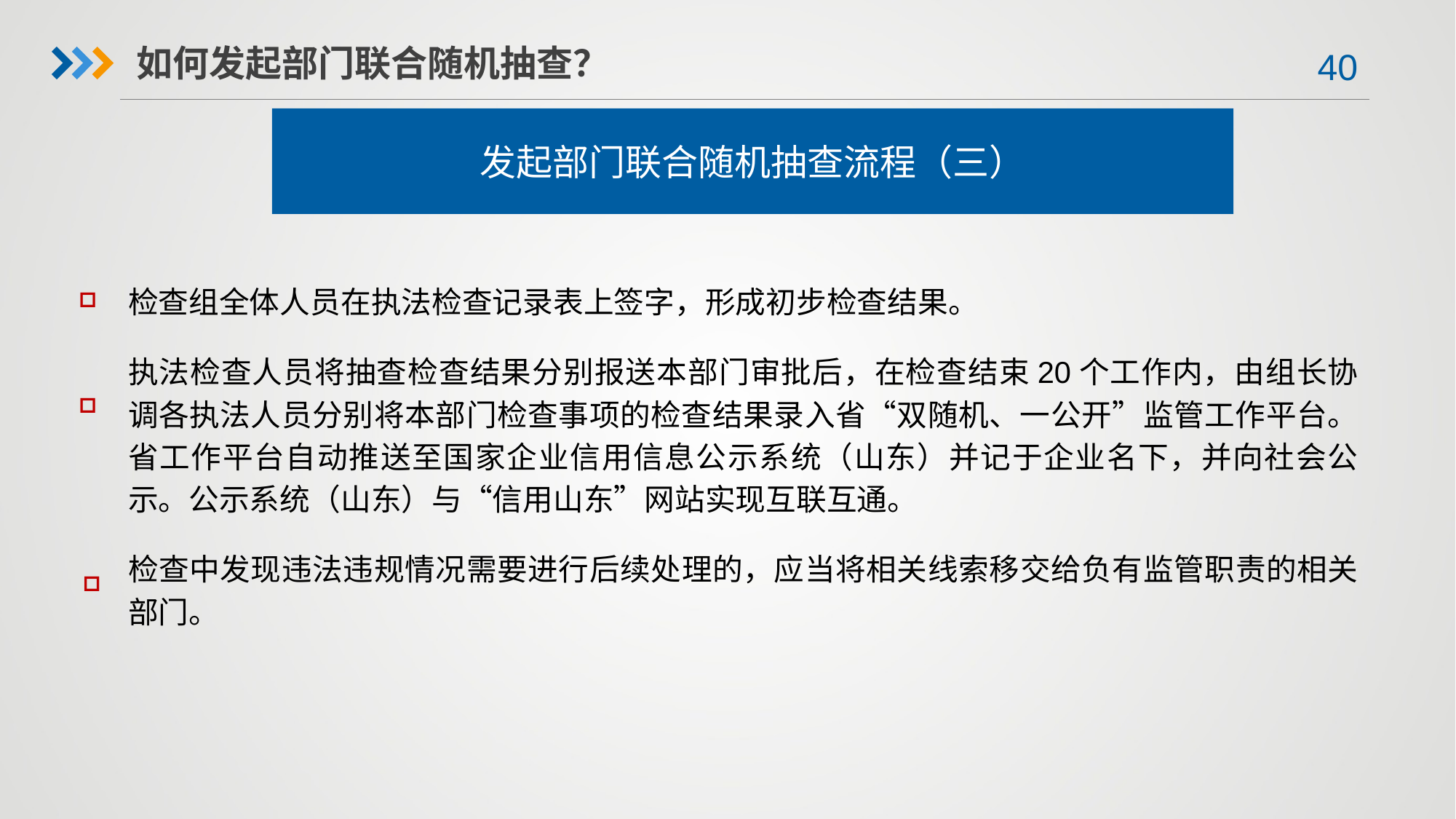

如何发起部门联合随机抽查？
发起部门联合随机抽查流程（三）
□
检查组全体人员在执法检查记录表上签字，形成初步检查结果。
执法检查人员将抽查检查结果分别报送本部门审批后，在检查结束20个工作内，由组长协调各执法人员分别将本部门检查事项的检查结果录入省“双随机、一公开”监管工作平台。省工作平台自动推送至国家企业信用信息公示系统（山东）并记于企业名下，并向社会公示。公示系统（山东）与“信用山东”网站实现互联互通。
检查中发现违法违规情况需要进行后续处理的，应当将相关线索移交给负有监管职责的相关部门。
□
□